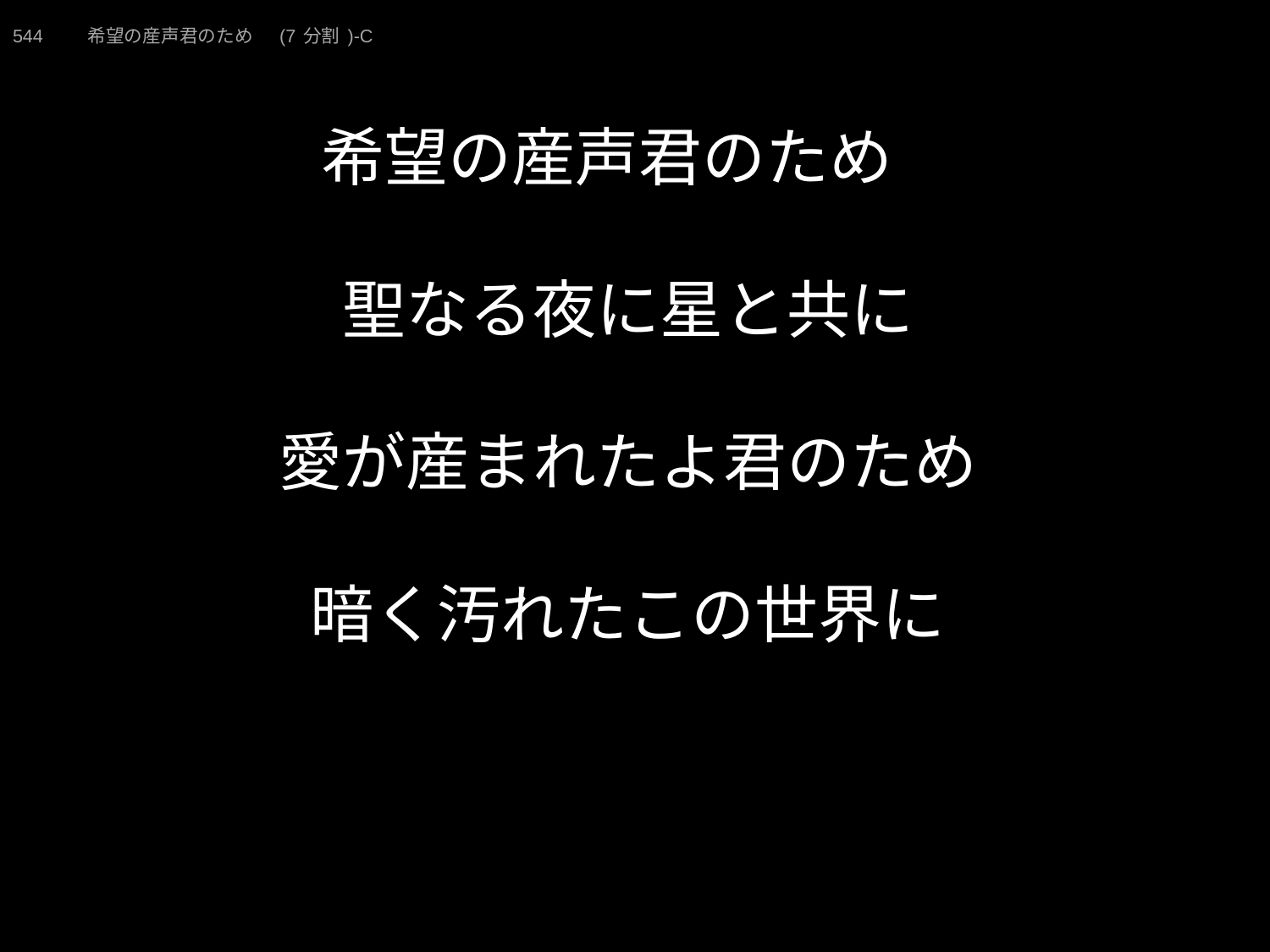

きぼうのうぶごえきみのため
★W
544　　希望の産声君のため　(7分割)-C
★４
# 希望の産声君のため 聖なる夜に星と共に 愛が産まれたよ君のため 暗く汚れたこの世界に